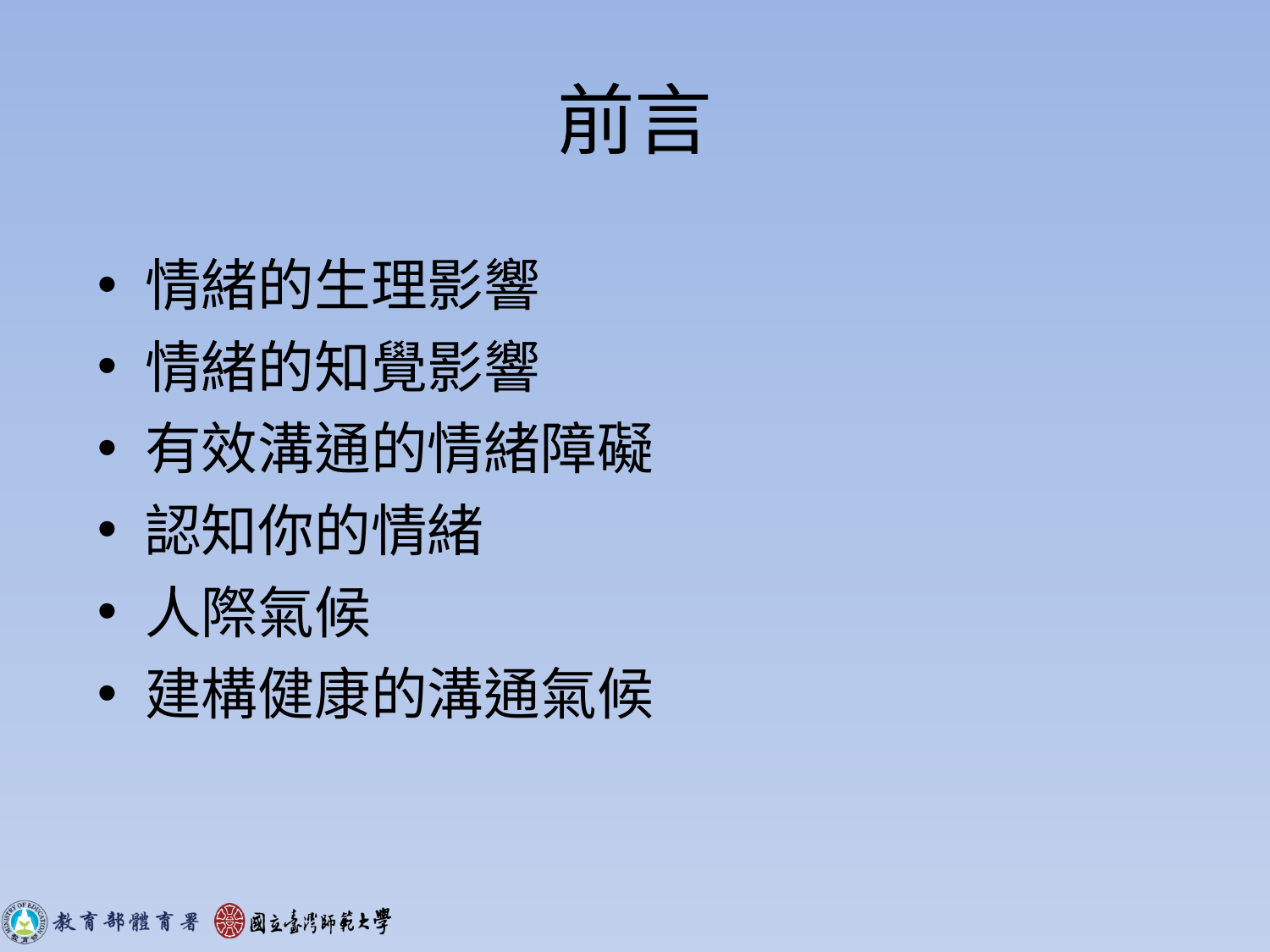

# 前言

情緒的生理影響
情緒的知覺影響
有效溝通的情緒障礙
認知你的情緒
人際氣候
建構健康的溝通氣候